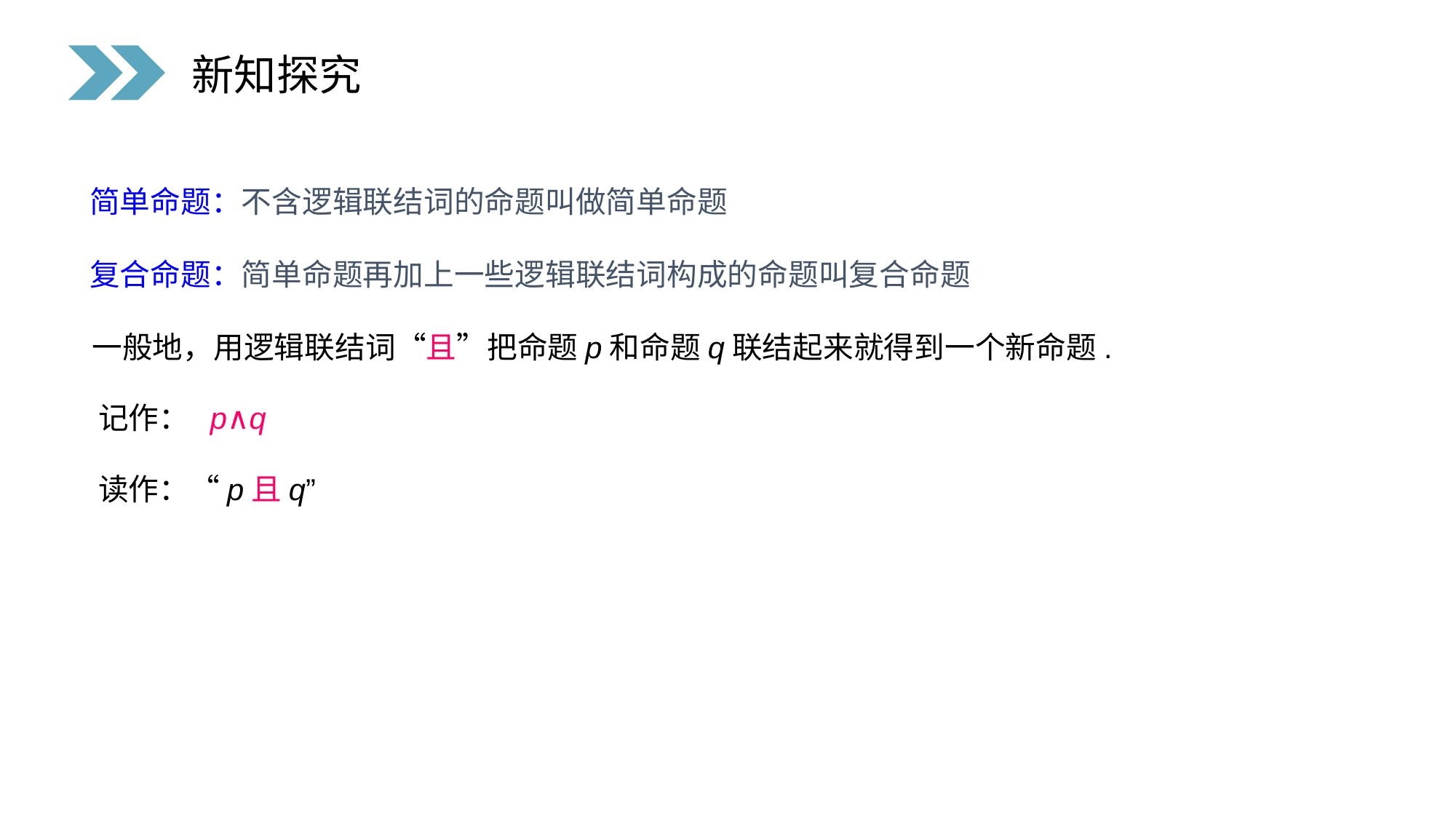

新知探究

简单命题：不含逻辑联结词的命题叫做简单命题

复合命题：简单命题再加上一些逻辑联结词构成的命题叫复合命题
     一般地，用逻辑联结词“且”把命题p和命题q联结起来就得到一个新命题.

记作：  p∧q
读作：“p且q”